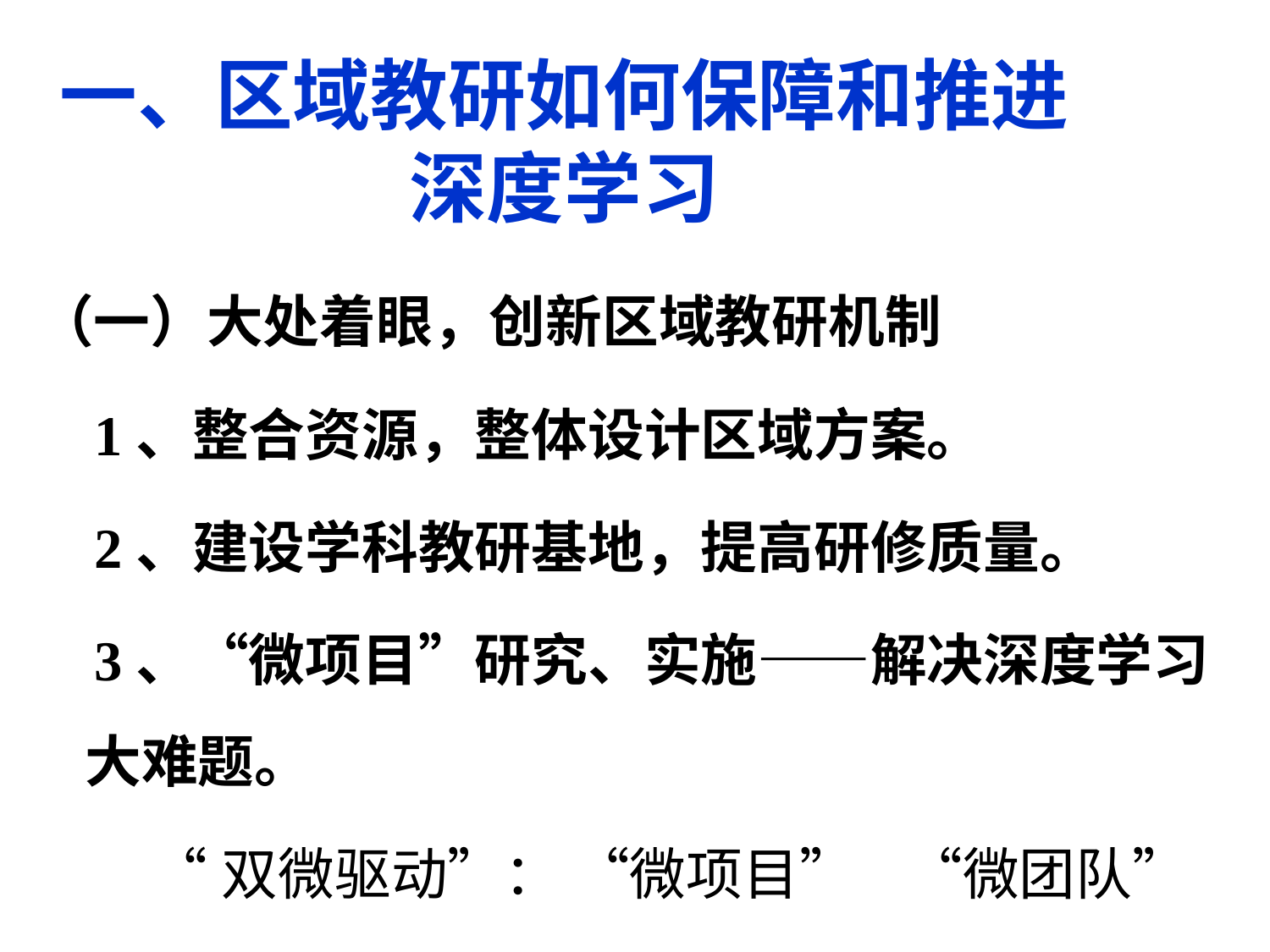

# 一、区域教研如何保障和推进深度学习
（一）大处着眼，创新区域教研机制
    1、整合资源，整体设计区域方案。
    2、建设学科教研基地，提高研修质量。
    3、“微项目”研究、实施——解决深度学习大难题。
         “双微驱动”： “微项目”    “微团队”